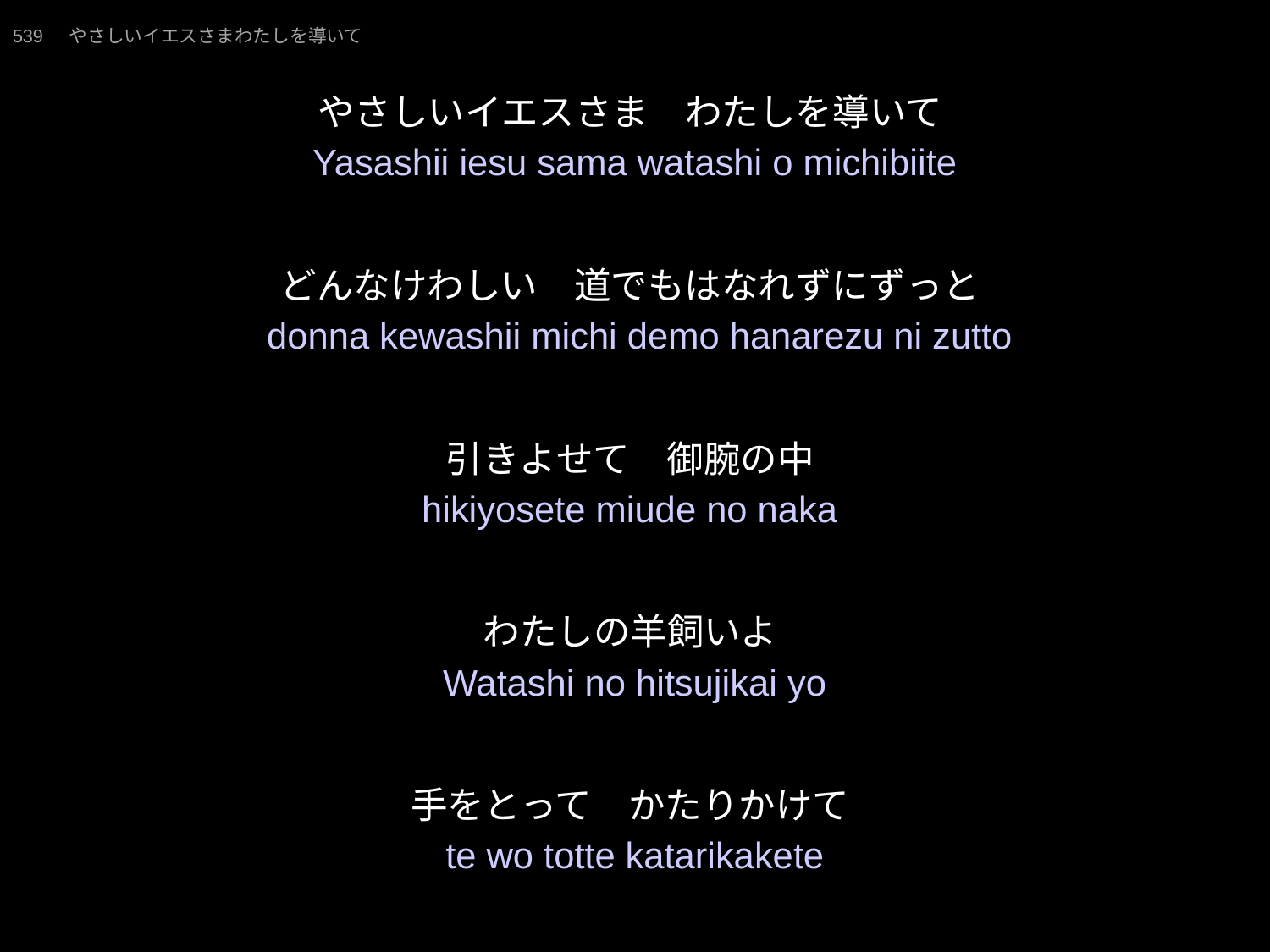

210905-kota.pptx
わたしのたましいはあなたをほめたたえ
★W
539　やさしいイエスさまわたしを導いて
やさしいイエスさま　わたしを導いて

どんなけわしい　道でもはなれずにずっと

引きよせて　御腕の中

わたしの羊飼いよ

手をとって　かたりかけて

あなたば　愛してくれる
★５
Yasashii iesu sama watashi o michibiite

 donna kewashii michi demo hanarezu ni zutto

hikiyosete miude no naka

Watashi no hitsujikai yo

te wo totte katarikakete

Anata wa aisite kureru